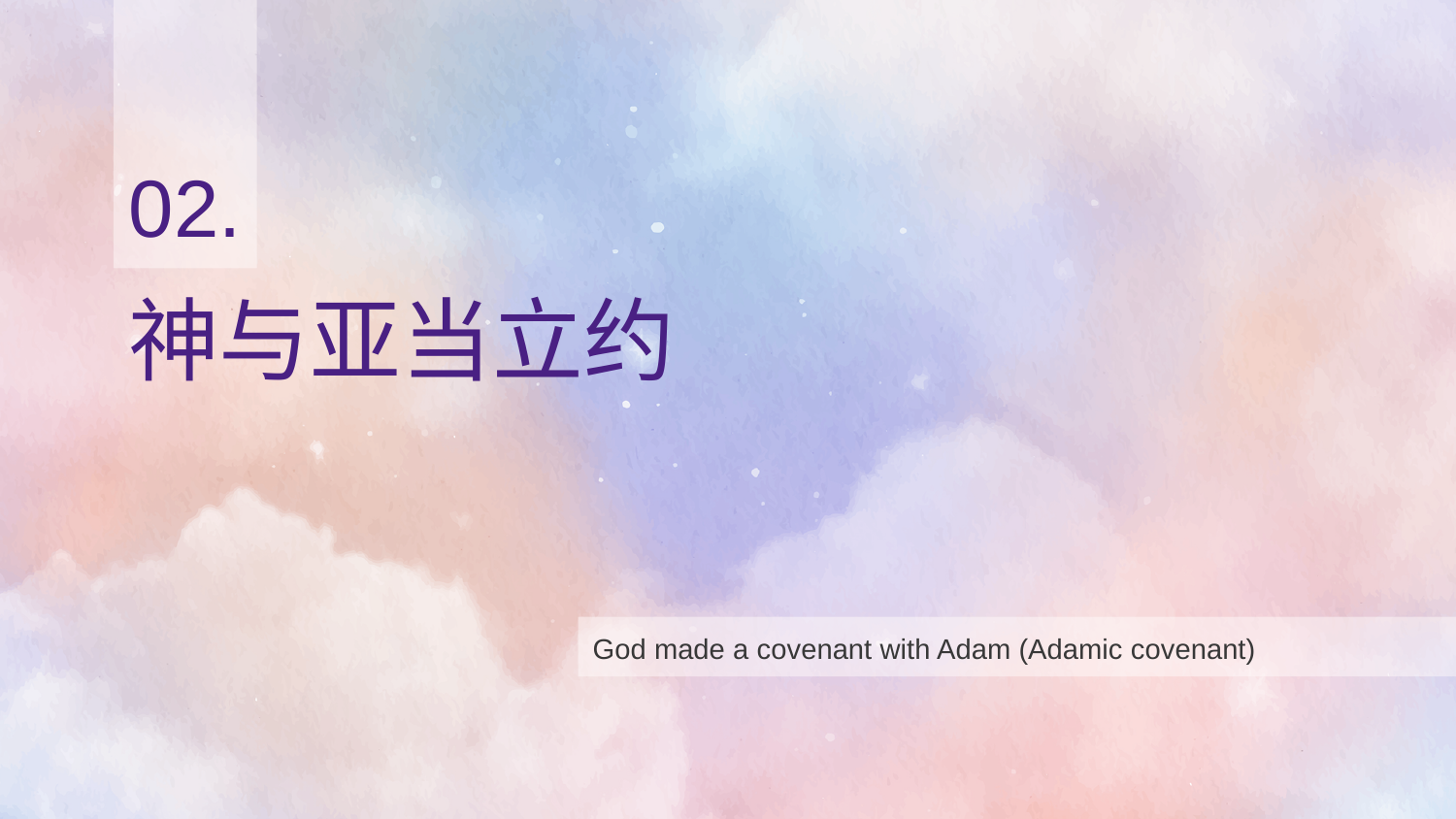

02.
# 神与亚当立约
God made a covenant with Adam (Adamic covenant)